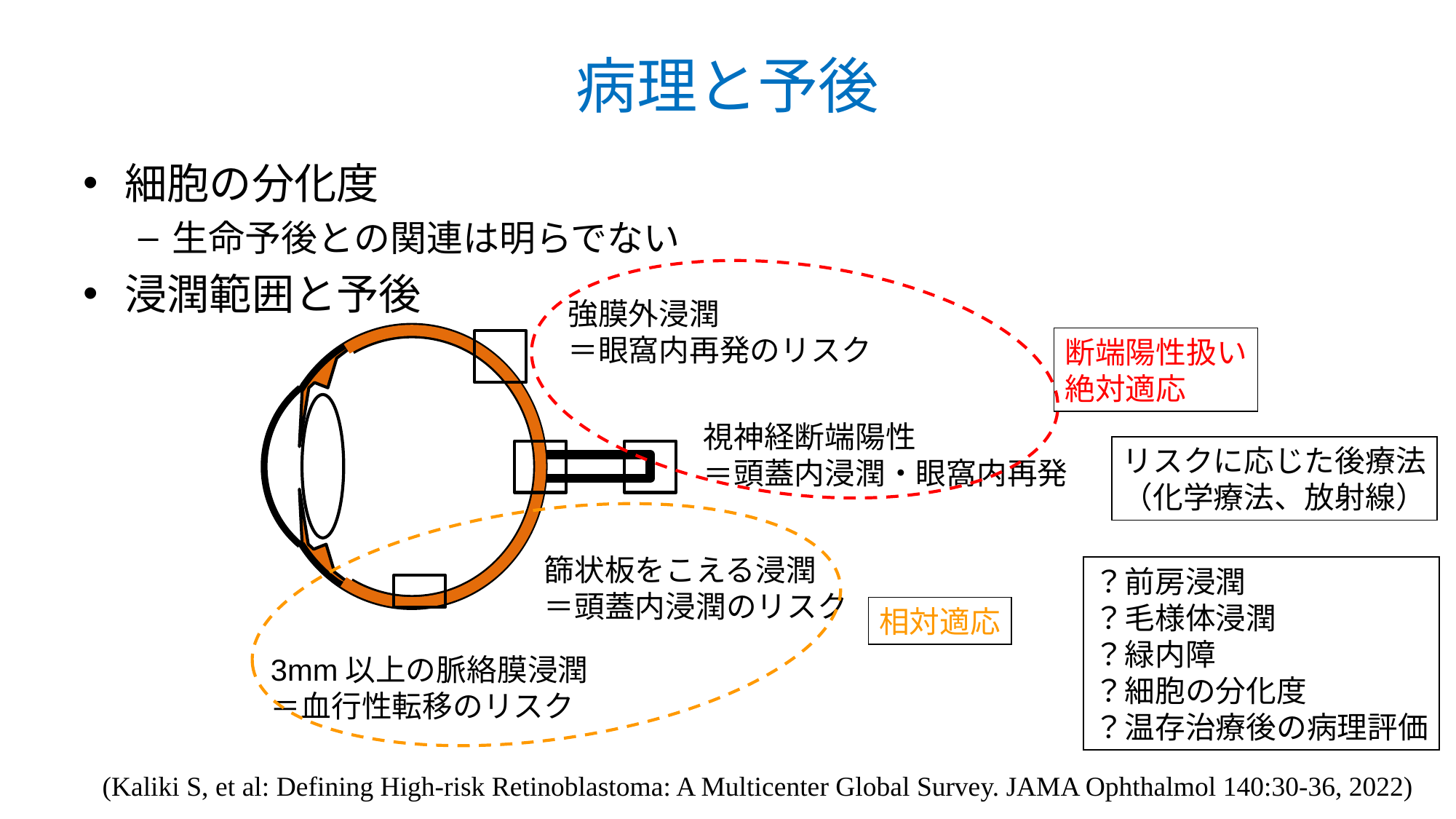

# 病理と予後
細胞の分化度
生命予後との関連は明らでない
浸潤範囲と予後

強膜外浸潤
＝眼窩内再発のリスク

断端陽性扱い
絶対適応

視神経断端陽性
＝頭蓋内浸潤・眼窩内再発
リスクに応じた後療法
（化学療法、放射線）

篩状板をこえる浸潤
＝頭蓋内浸潤のリスク
？前房浸潤
？毛様体浸潤
？緑内障
？細胞の分化度
？温存治療後の病理評価

相対適応
3mm以上の脈絡膜浸潤
＝血行性転移のリスク
(Kaliki S, et al: Defining High-risk Retinoblastoma: A Multicenter Global Survey. JAMA Ophthalmol 140:30-36, 2022)